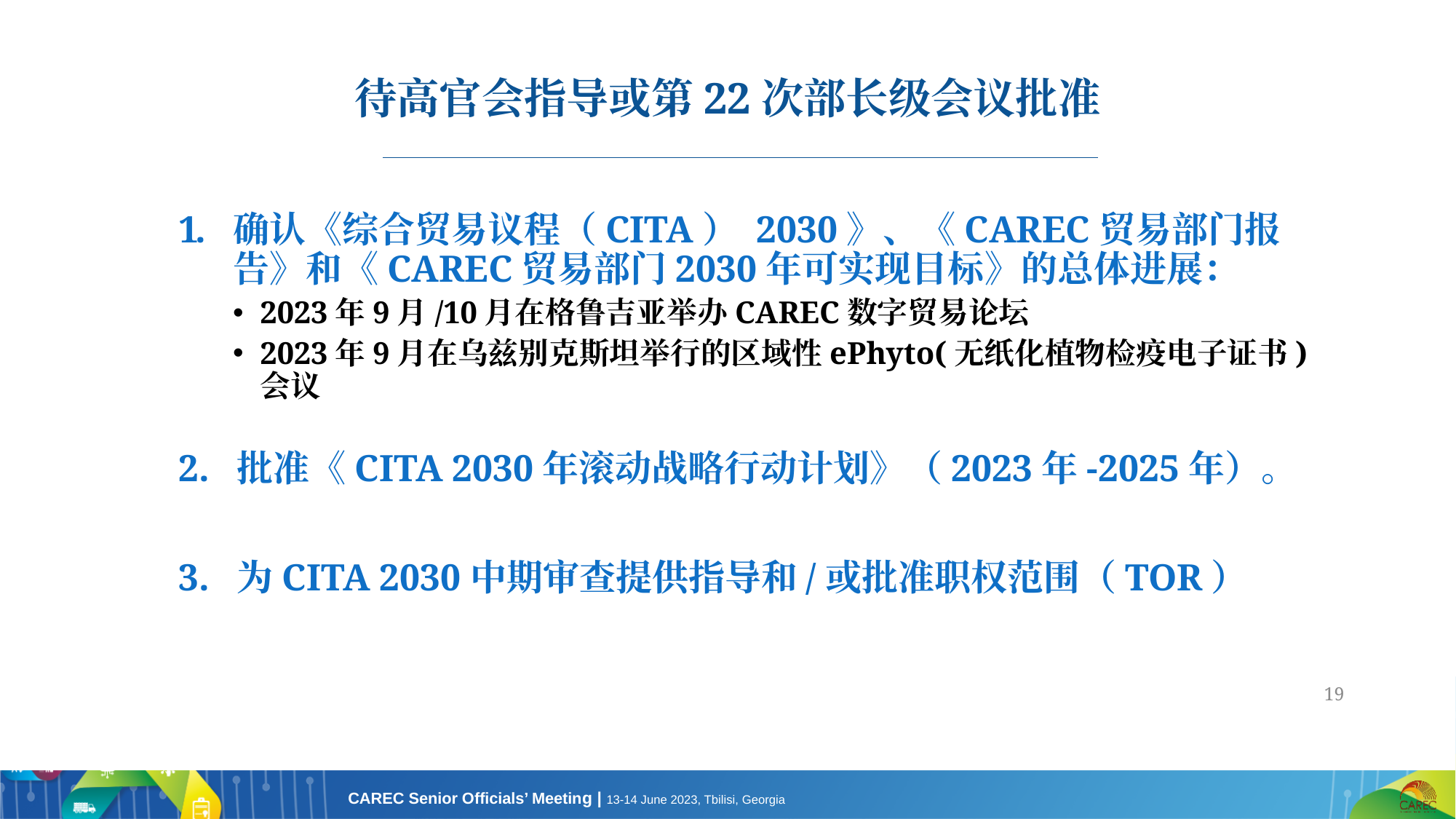

# 待高官会指导或第22次部长级会议批准

确认《综合贸易议程（CITA） 2030》、《CAREC贸易部门报告》和《CAREC贸易部门2030年可实现目标》的总体进展：
2023年9月/10月在格鲁吉亚举办CAREC数字贸易论坛
2023年9月在乌兹别克斯坦举行的区域性ePhyto(无纸化植物检疫电子证书)会议

2.  批准《CITA 2030年滚动战略行动计划》（2023年-2025年）。

3.  为CITA 2030中期审查提供指导和/或批准职权范围（TOR）

19